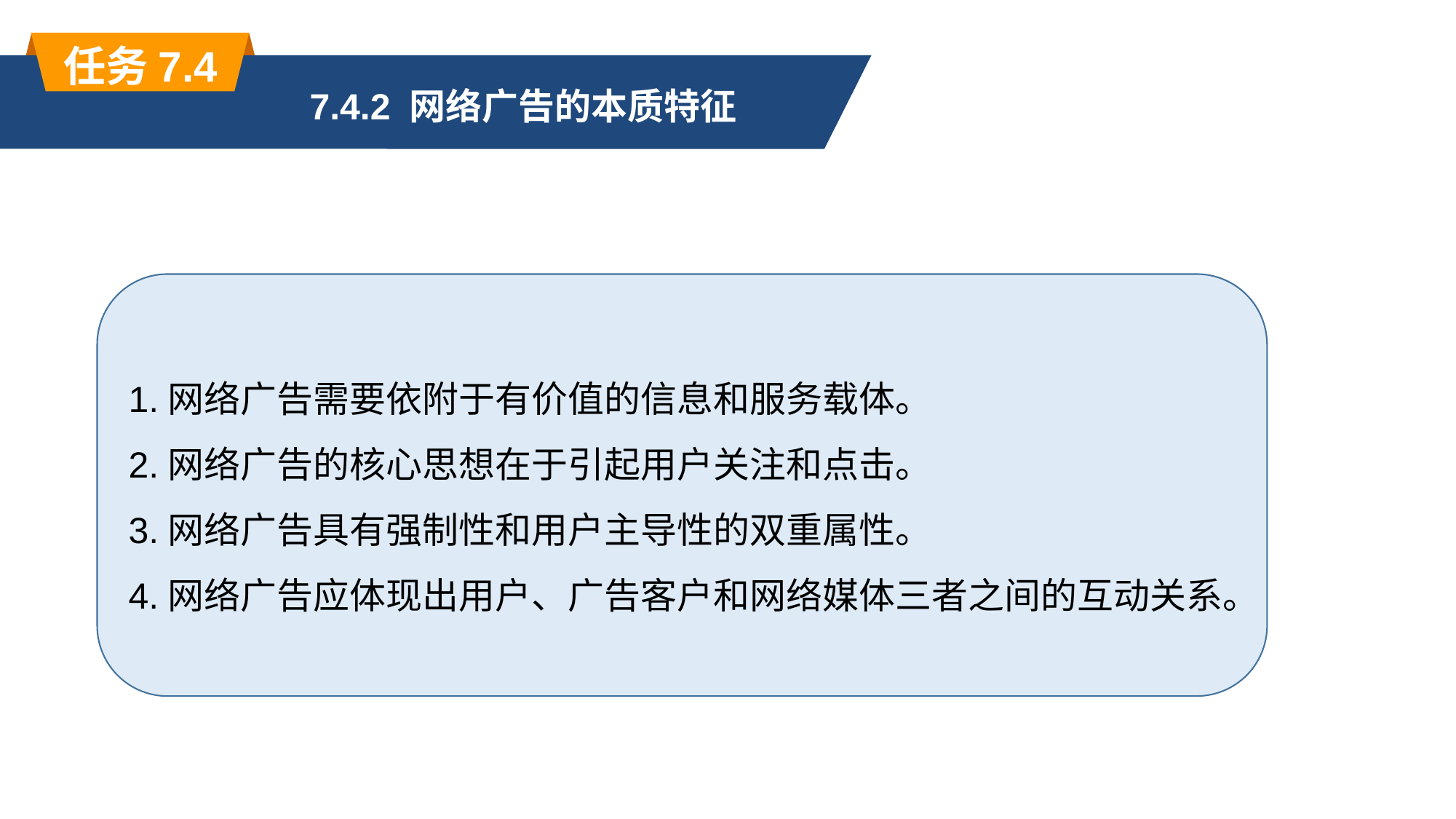

任务7.4

7.4.2 网络广告的本质特征
1.网络广告需要依附于有价值的信息和服务载体。
2.网络广告的核心思想在于引起用户关注和点击。
3.网络广告具有强制性和用户主导性的双重属性。
4.网络广告应体现出用户、广告客户和网络媒体三者之间的互动关系。